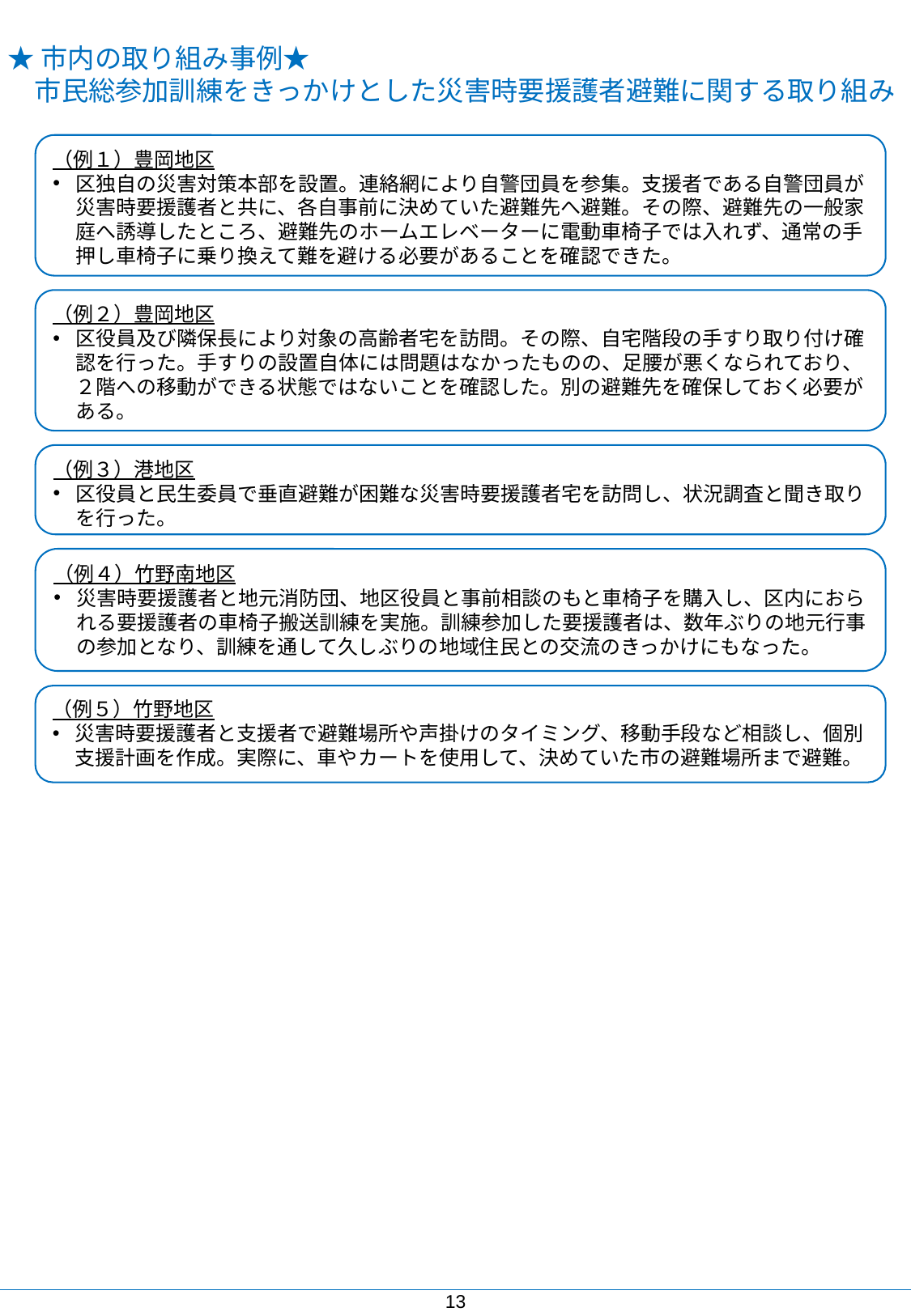

★市内の取り組み事例★
　市民総参加訓練をきっかけとした災害時要援護者避難に関する取り組み
（例１）豊岡地区
区独自の災害対策本部を設置。連絡網により自警団員を参集。支援者である自警団員が
災害時要援護者と共に、各自事前に決めていた避難先へ避難。その際、避難先の一般家庭へ誘導したところ、避難先のホームエレベーターに電動車椅子では入れず、通常の手押し車椅子に乗り換えて難を避ける必要があることを確認できた。
（例２）豊岡地区
区役員及び隣保長により対象の高齢者宅を訪問。その際、自宅階段の手すり取り付け確認を行った。手すりの設置自体には問題はなかったものの、足腰が悪くなられており、２階への移動ができる状態ではないことを確認した。別の避難先を確保しておく必要がある。
（例３）港地区
区役員と民生委員で垂直避難が困難な災害時要援護者宅を訪問し、状況調査と聞き取りを行った。
（例４）竹野南地区
災害時要援護者と地元消防団、地区役員と事前相談のもと車椅子を購入し、区内におられる要援護者の車椅子搬送訓練を実施。訓練参加した要援護者は、数年ぶりの地元行事の参加となり、訓練を通して久しぶりの地域住民との交流のきっかけにもなった。
（例５）竹野地区
災害時要援護者と支援者で避難場所や声掛けのタイミング、移動手段など相談し、個別支援計画を作成。実際に、車やカートを使用して、決めていた市の避難場所まで避難。
13